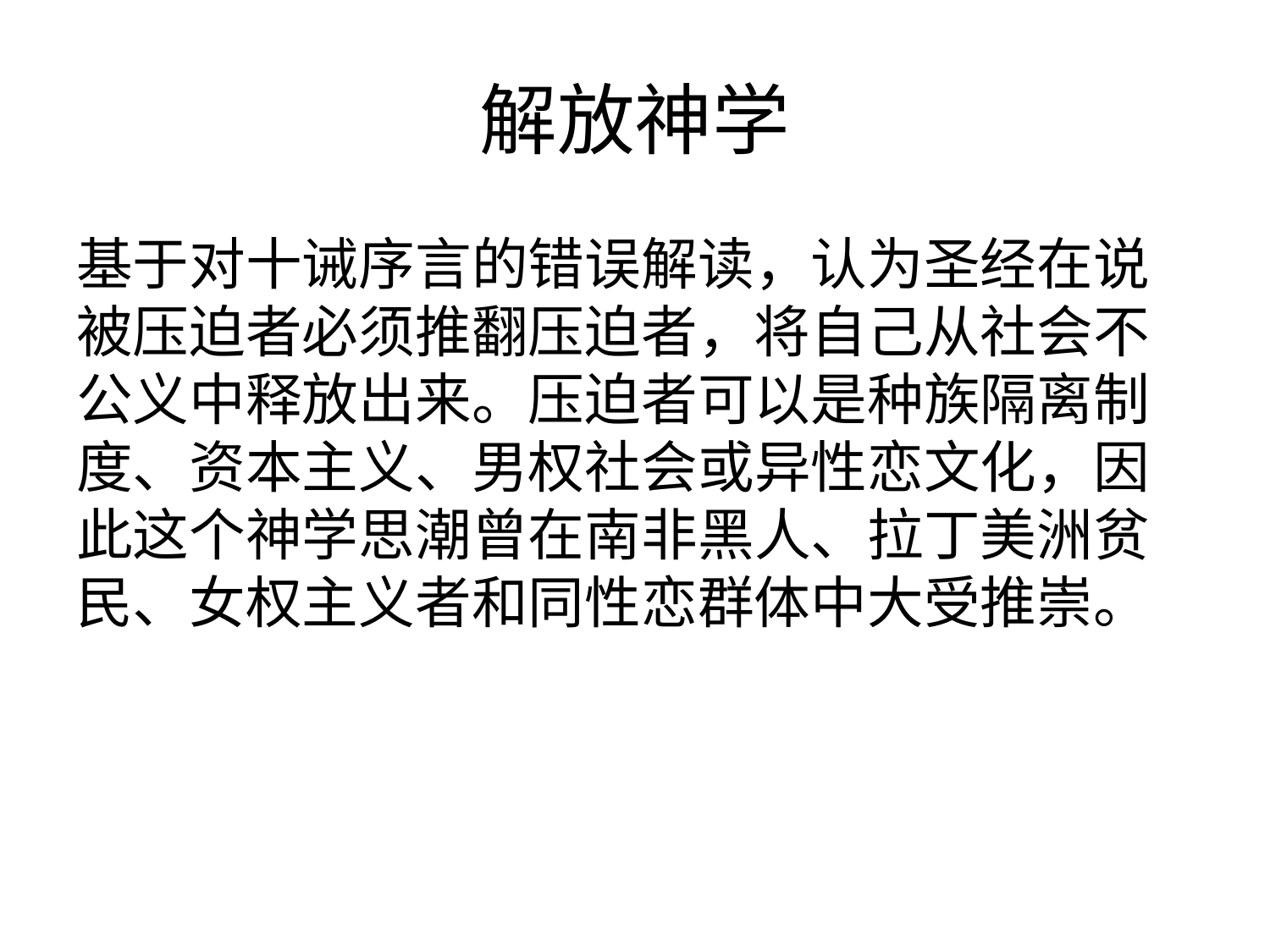

# 解放神学
基于对十诫序言的错误解读，认为圣经在说被压迫者必须推翻压迫者，将自己从社会不公义中释放出来。压迫者可以是种族隔离制度、资本主义、男权社会或异性恋文化，因此这个神学思潮曾在南非黑人、拉丁美洲贫民、女权主义者和同性恋群体中大受推崇。